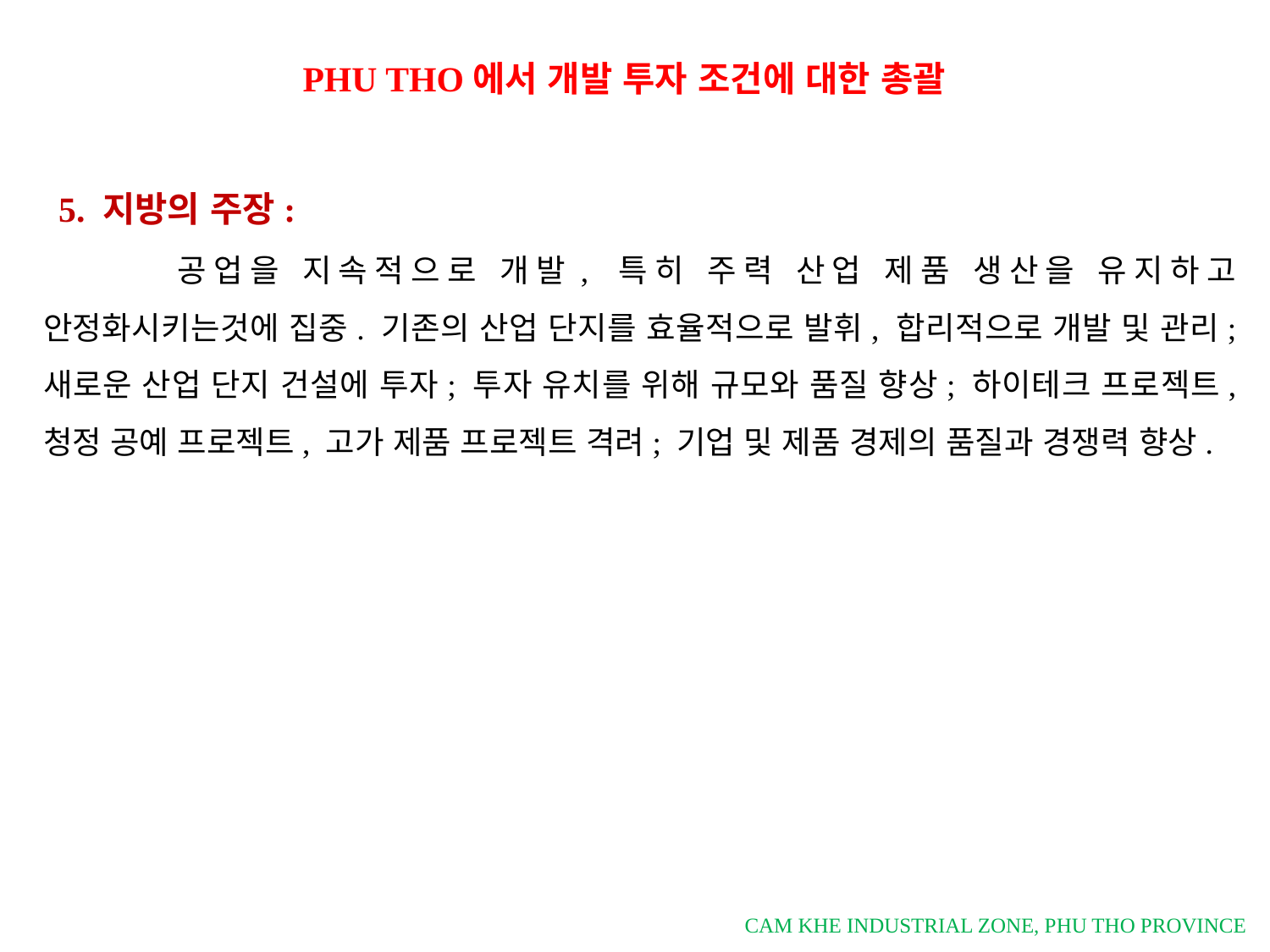

PHU THO에서 개발 투자 조건에 대한 총괄
5. 지방의 주장:

	공업을 지속적으로 개발, 특히 주력 산업 제품 생산을 유지하고 안정화시키는것에 집중. 기존의 산업 단지를 효율적으로 발휘, 합리적으로 개발 및 관리; 새로운 산업 단지 건설에 투자; 투자 유치를 위해 규모와 품질 향상; 하이테크 프로젝트, 청정 공예 프로젝트, 고가 제품 프로젝트 격려; 기업 및 제품 경제의 품질과 경쟁력 향상.
CAM KHE INDUSTRIAL ZONE, PHU THO PROVINCE